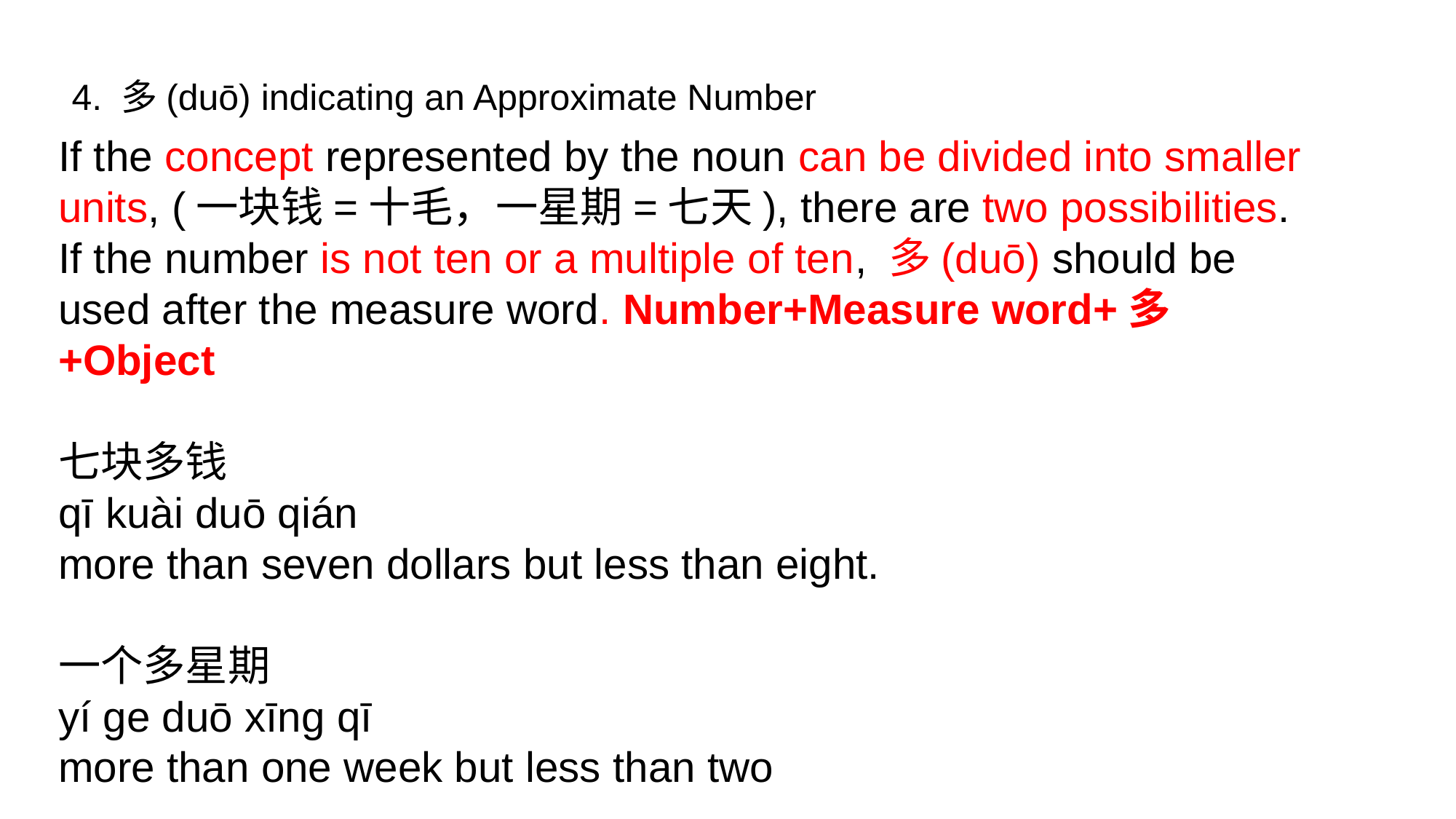

4. 多(duō) indicating an Approximate Number
If the concept represented by the noun can be divided into smaller units, (一块钱=十毛，一星期=七天), there are two possibilities.
If the number is not ten or a multiple of ten, 多(duō) should be used after the measure word. Number+Measure word+多+Object

七块多钱
qī kuài duō qián
more than seven dollars but less than eight.

一个多星期
yí ge duō xīng qī
more than one week but less than two